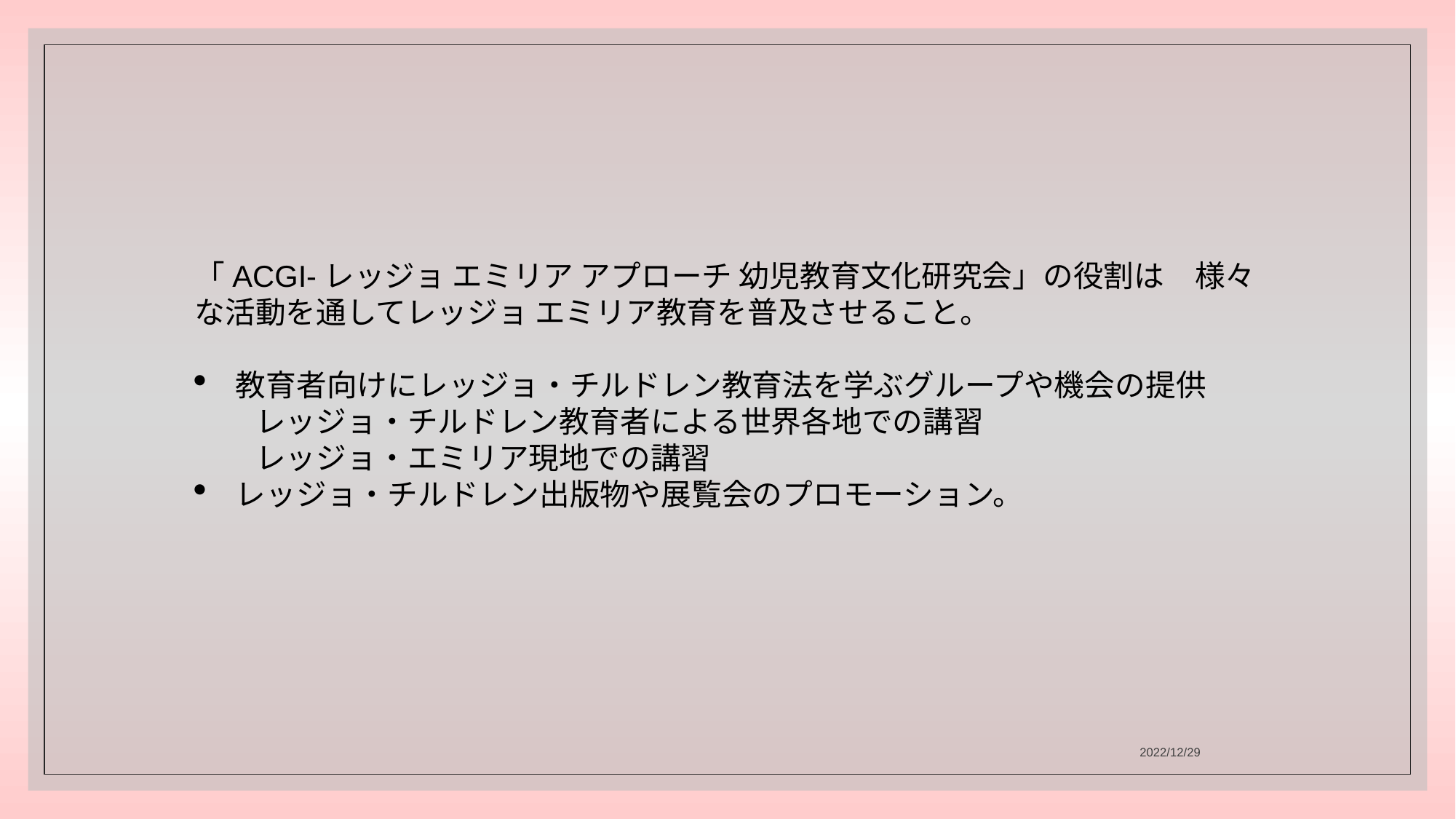

「ACGI-レッジョ エミリア アプローチ 幼児教育文化研究会」の役割は　様々な活動を通してレッジョ エミリア教育を普及させること。

教育者向けにレッジョ・チルドレン教育法を学ぶグループや機会の提供
　　レッジョ・チルドレン教育者による世界各地での講習
　　レッジョ・エミリア現地での講習
レッジョ・チルドレン出版物や展覧会のプロモーション。

2022/12/29